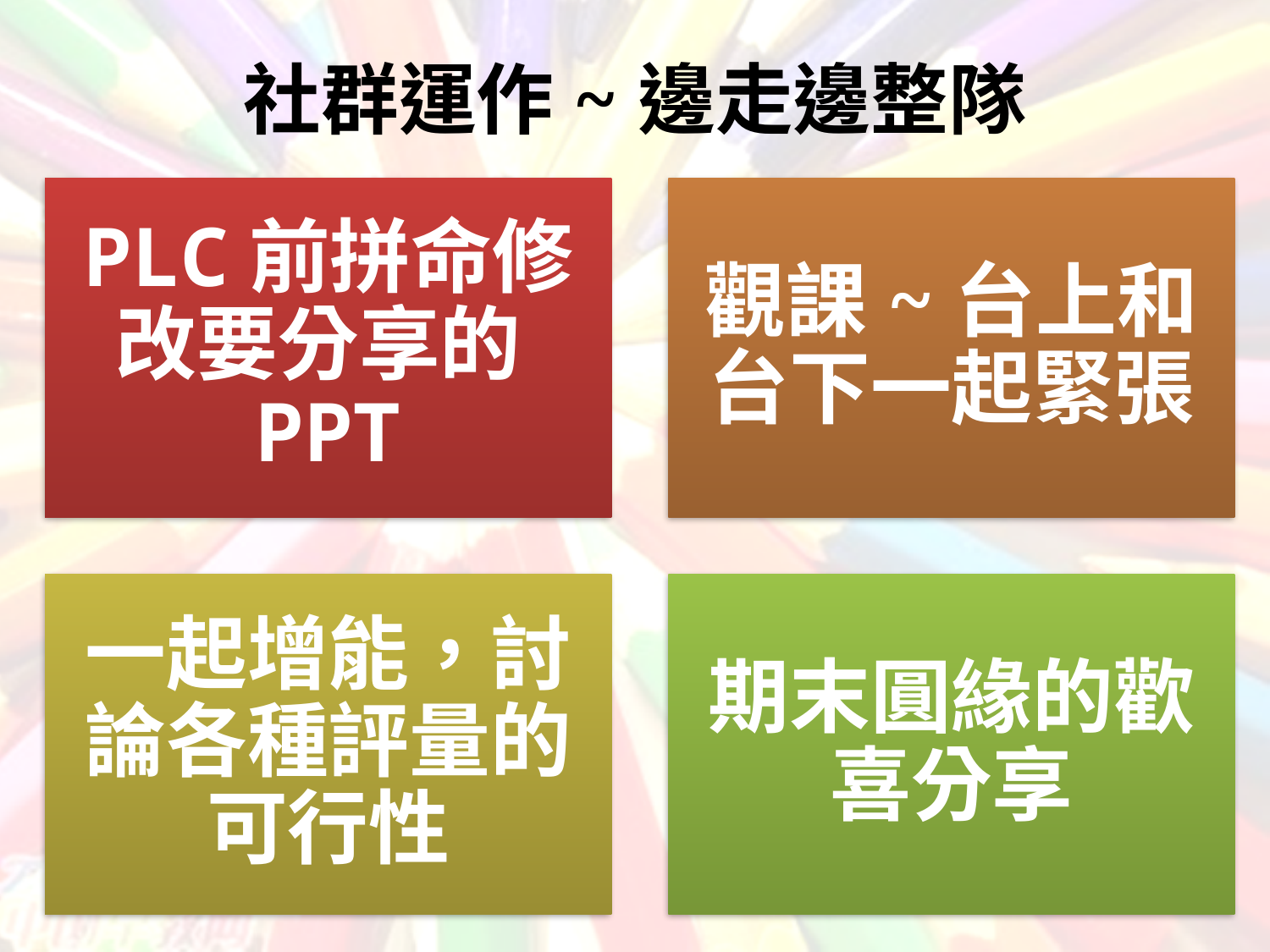

# 社群運作~邊走邊整隊
PLC前拼命修改要分享的PPT
觀課~台上和台下一起緊張
一起增能，討論各種評量的可行性
期末圓緣的歡喜分享
未完成